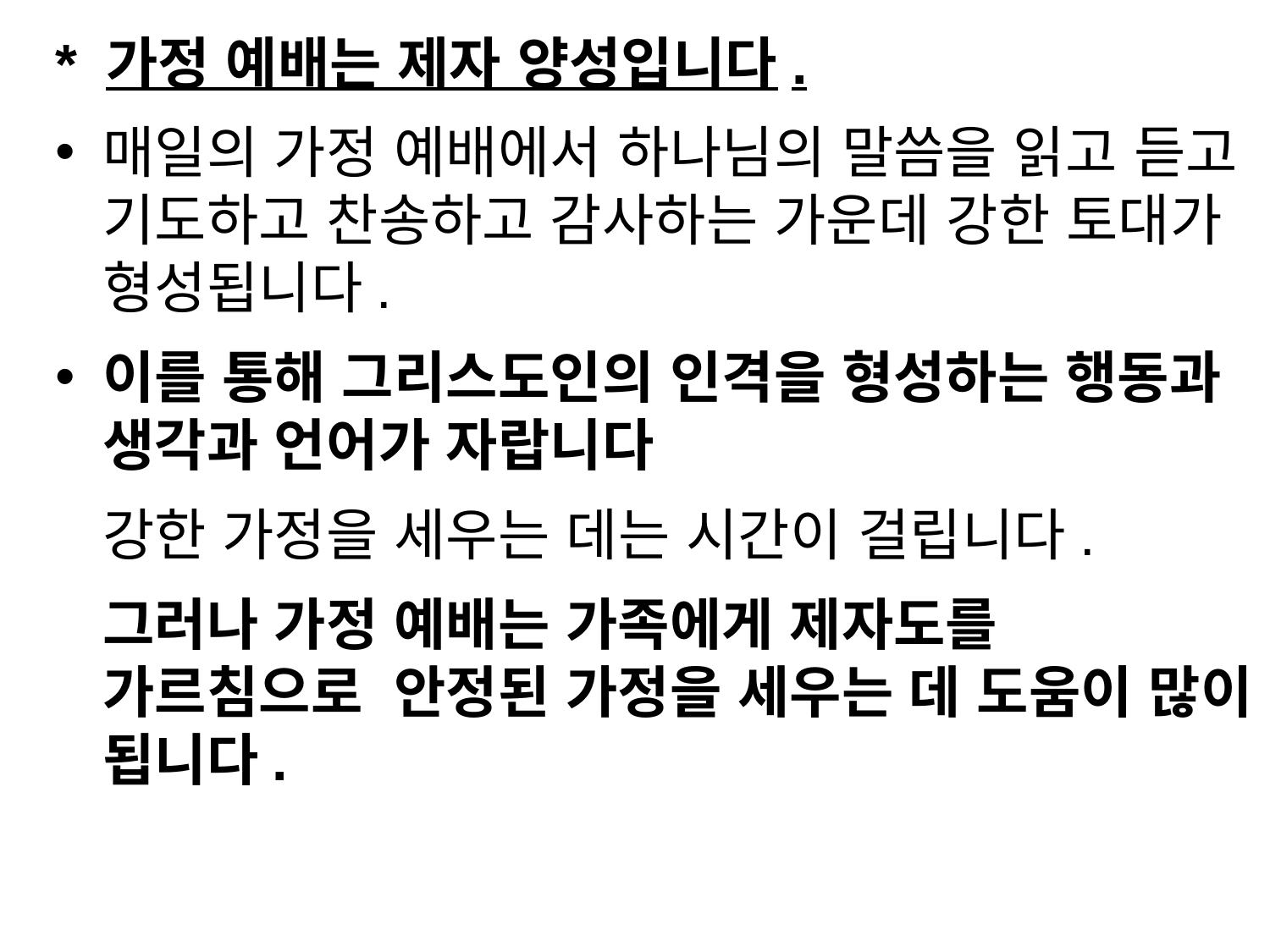

* 가정 예배는 제자 양성입니다.
매일의 가정 예배에서 하나님의 말씀을 읽고 듣고 기도하고 찬송하고 감사하는 가운데 강한 토대가 형성됩니다.
이를 통해 그리스도인의 인격을 형성하는 행동과 생각과 언어가 자랍니다
강한 가정을 세우는 데는 시간이 걸립니다.
그러나 가정 예배는 가족에게 제자도를 가르침으로  안정된 가정을 세우는 데 도움이 많이 됩니다.